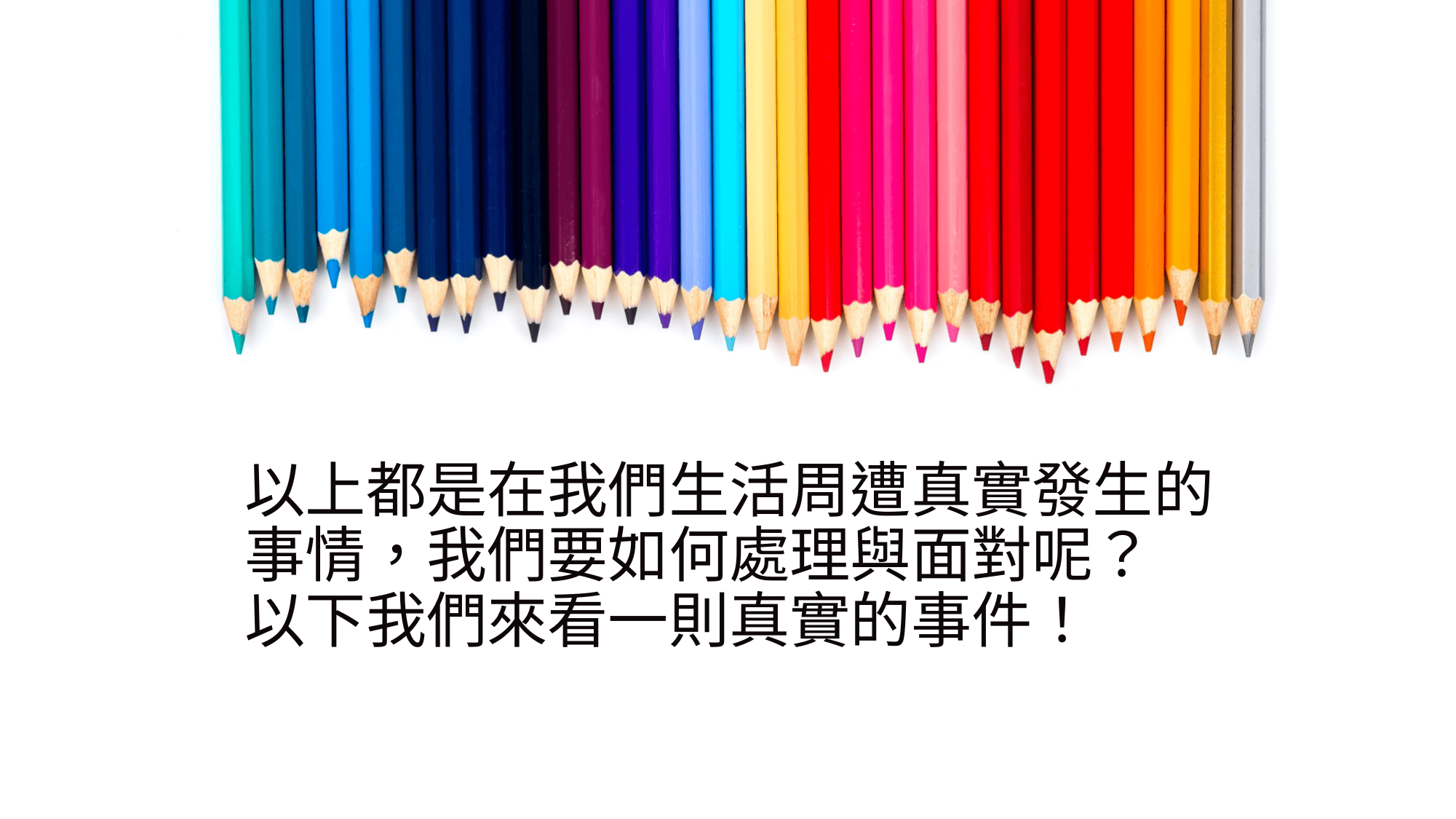

# 以上都是在我們生活周遭真實發生的事情，我們要如何處理與面對呢？ 以下我們來看一則真實的事件！